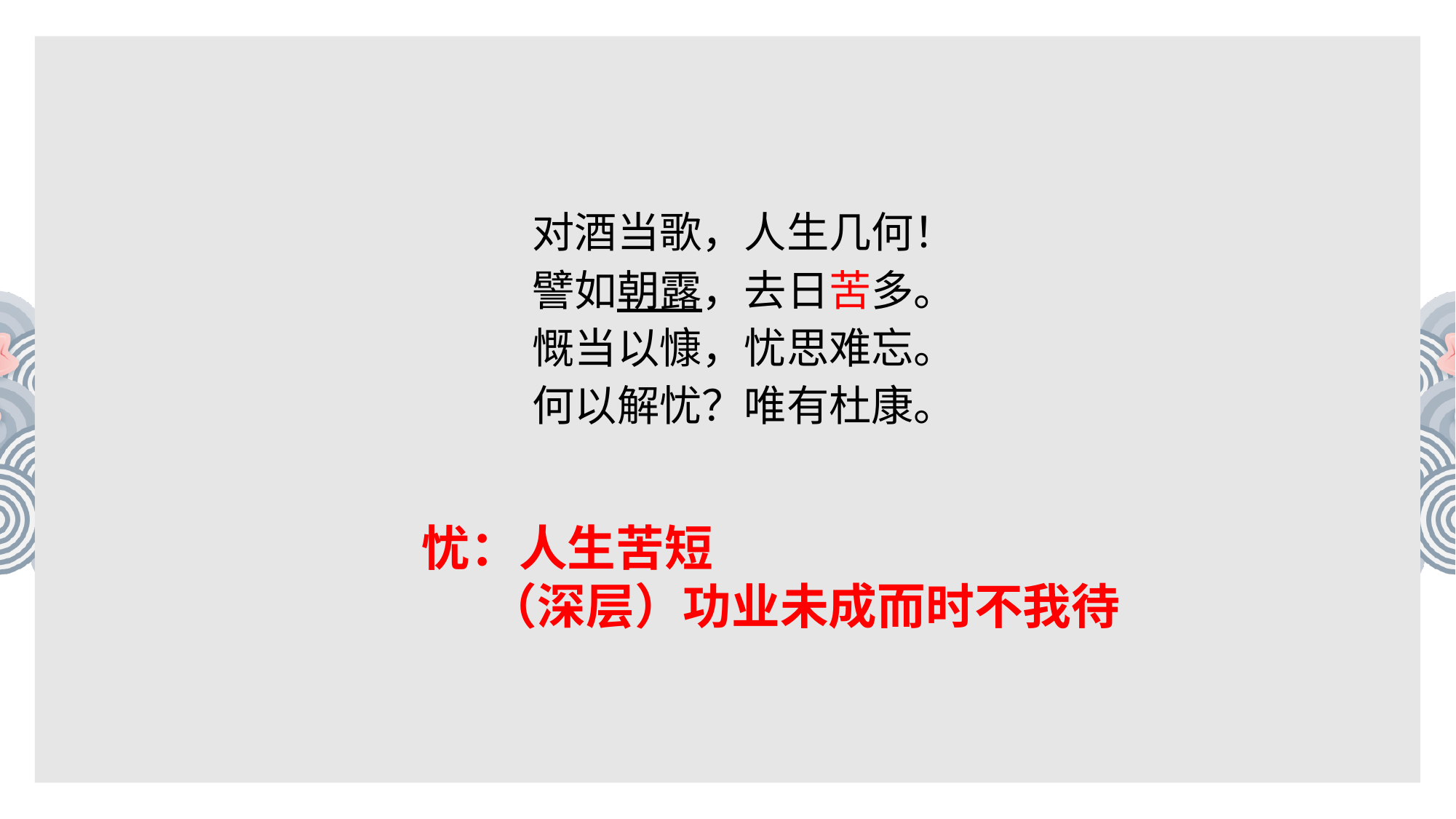

对酒当歌，人生几何！
譬如朝露，去日苦多。
慨当以慷，忧思难忘。
何以解忧？唯有杜康。

忧：人生苦短
     （深层）功业未成而时不我待